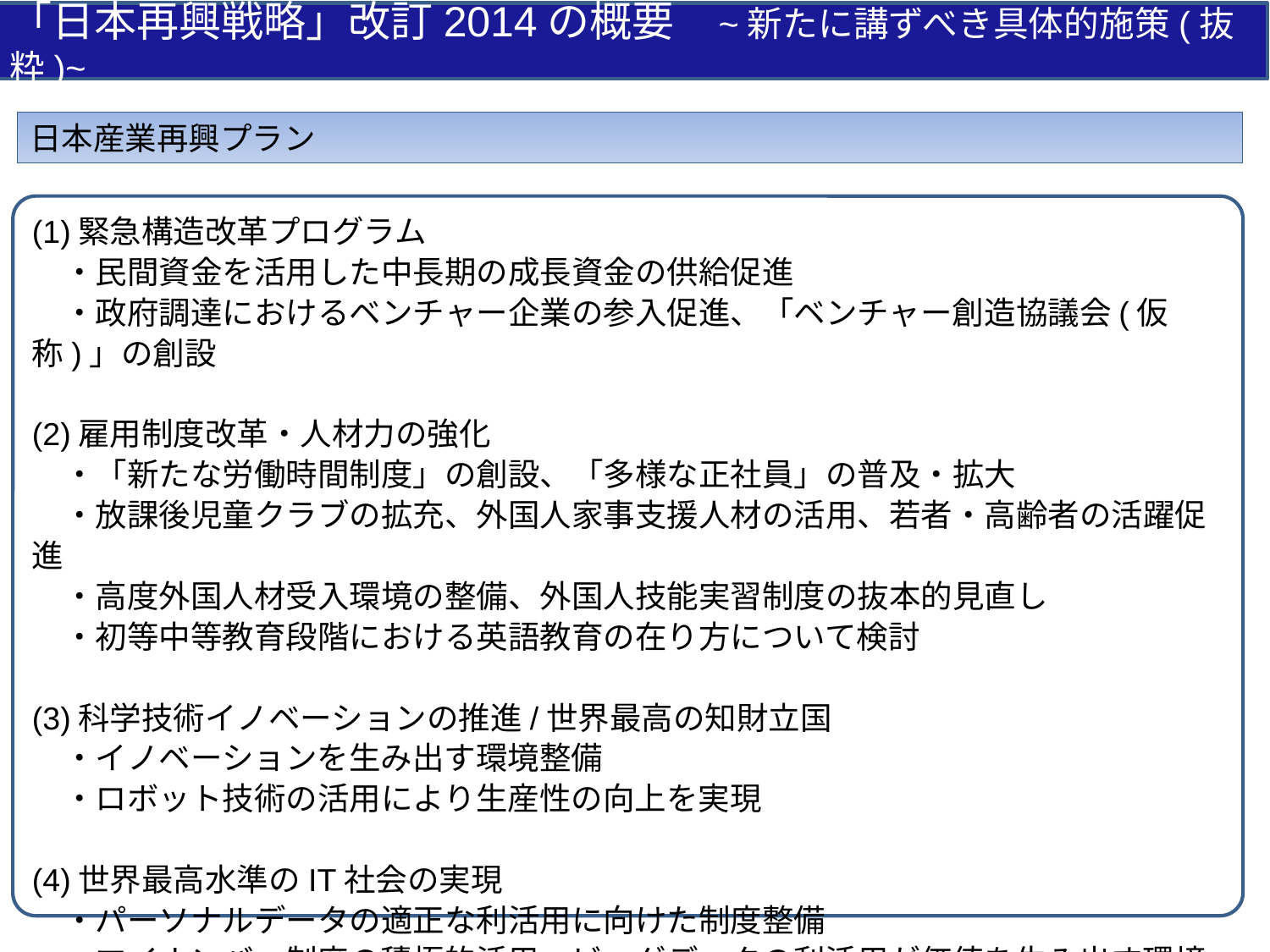

「日本再興戦略」改訂2014の概要　~新たに講ずべき具体的施策(抜粋)~
日本産業再興プラン
(1)緊急構造改革プログラム
　・民間資金を活用した中長期の成長資金の供給促進
　・政府調達におけるベンチャー企業の参入促進、「ベンチャー創造協議会(仮称)」の創設

(2)雇用制度改革・人材力の強化
　・「新たな労働時間制度」の創設、「多様な正社員」の普及・拡大
　・放課後児童クラブの拡充、外国人家事支援人材の活用、若者・高齢者の活躍促進
　・高度外国人材受入環境の整備、外国人技能実習制度の抜本的見直し
　・初等中等教育段階における英語教育の在り方について検討

(3)科学技術イノベーションの推進/世界最高の知財立国
　・イノベーションを生み出す環境整備
　・ロボット技術の活用により生産性の向上を実現

(4)世界最高水準のIT社会の実現
　・パーソナルデータの適正な利活用に向けた制度整備
　・マイナンバー制度の積極的活用、ビッグデータの利活用が価値を生み出す環境整備